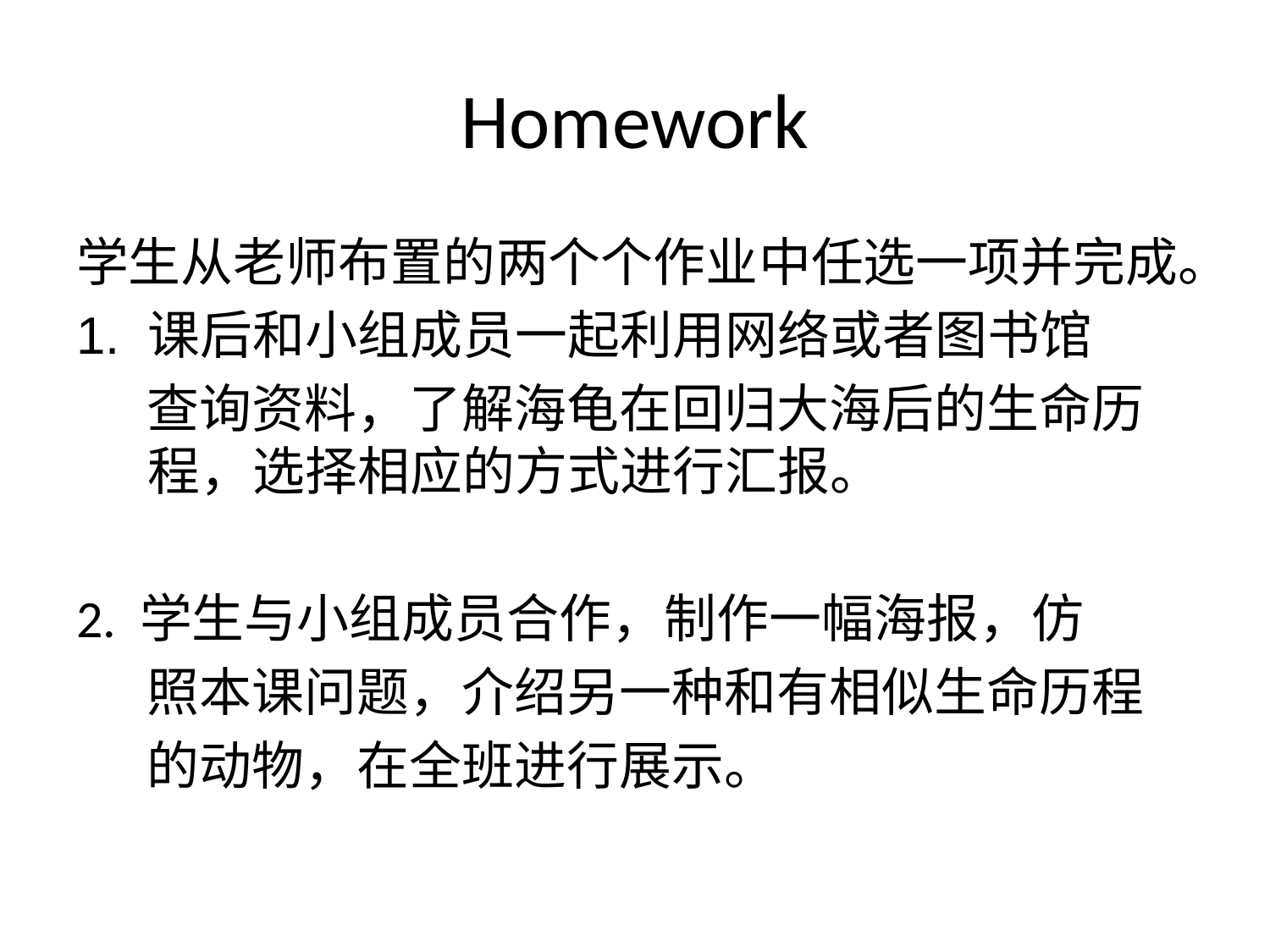

# Homework
学生从老师布置的两个个作业中任选一项并完成。
课后和小组成员一起利用网络或者图书馆
     查询资料，了解海龟在回归大海后的生命历程，选择相应的方式进行汇报。

2. 学生与小组成员合作，制作一幅海报，仿
     照本课问题，介绍另一种和有相似生命历程
     的动物，在全班进行展示。